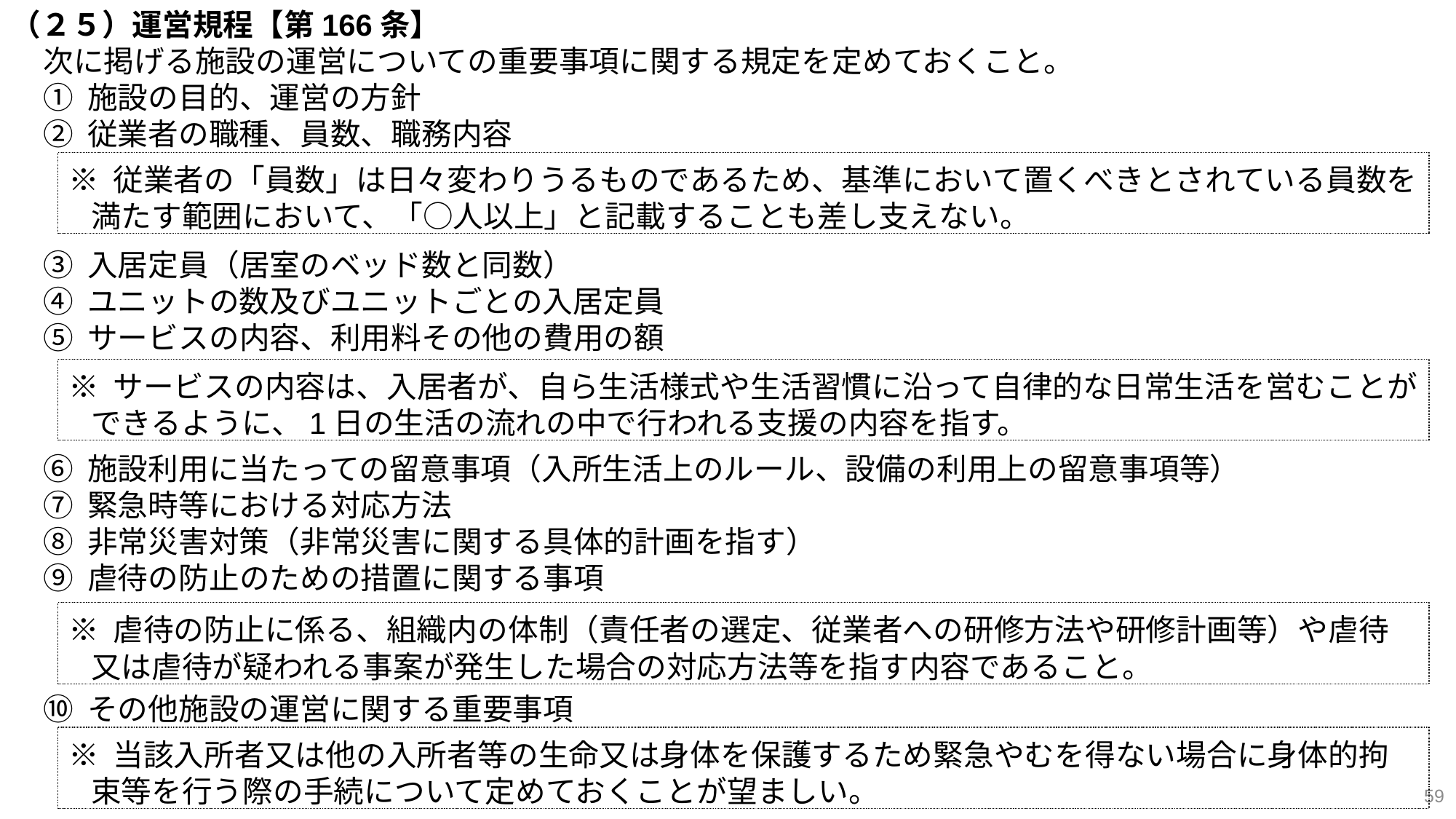

（２５）運営規程【第166条】
次に掲げる施設の運営についての重要事項に関する規定を定めておくこと。
① 施設の目的、運営の方針
② 従業者の職種、員数、職務内容

③ 入居定員（居室のベッド数と同数）
④ ユニットの数及びユニットごとの入居定員
⑤ サービスの内容、利用料その他の費用の額

⑥ 施設利用に当たっての留意事項（入所生活上のルール、設備の利用上の留意事項等）
⑦ 緊急時等における対応方法
⑧ 非常災害対策（非常災害に関する具体的計画を指す）
⑨ 虐待の防止のための措置に関する事項

⑩ その他施設の運営に関する重要事項
※ 従業者の「員数」は日々変わりうるものであるため、基準において置くべきとされている員数を満たす範囲において、「○人以上」と記載することも差し支えない。
※ サービスの内容は、入居者が、自ら生活様式や生活習慣に沿って自律的な日常生活を営むことができるように、1日の生活の流れの中で行われる支援の内容を指す。
※ 虐待の防止に係る、組織内の体制（責任者の選定、従業者への研修方法や研修計画等）や虐待又は虐待が疑われる事案が発生した場合の対応方法等を指す内容であること。
※ 当該入所者又は他の入所者等の生命又は身体を保護するため緊急やむを得ない場合に身体的拘束等を行う際の手続について定めておくことが望ましい。
59